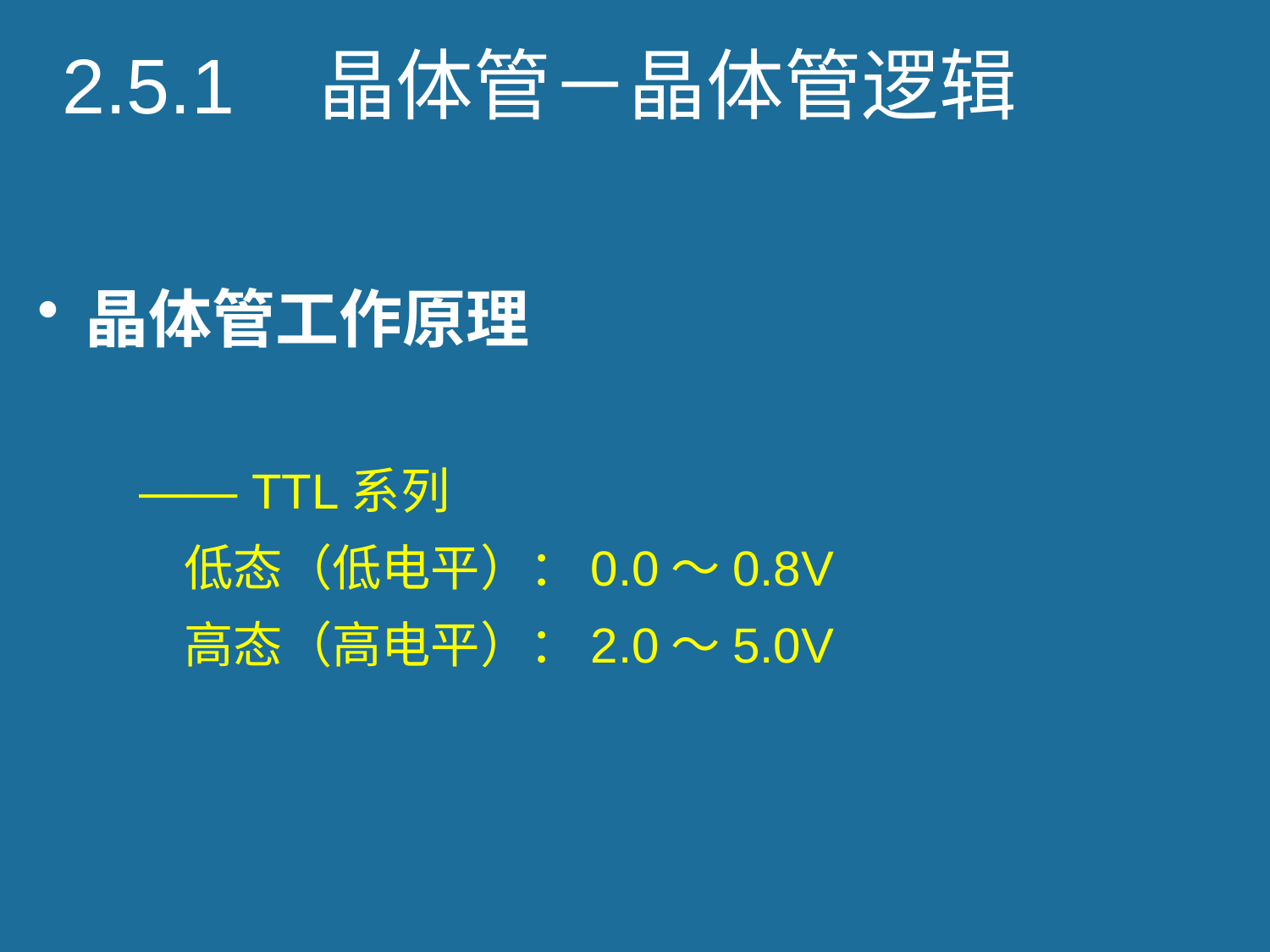

# 2.5.1   晶体管－晶体管逻辑
晶体管工作原理
—— TTL系列
   低态（低电平）：0.0～0.8V
   高态（高电平）：2.0～5.0V
66